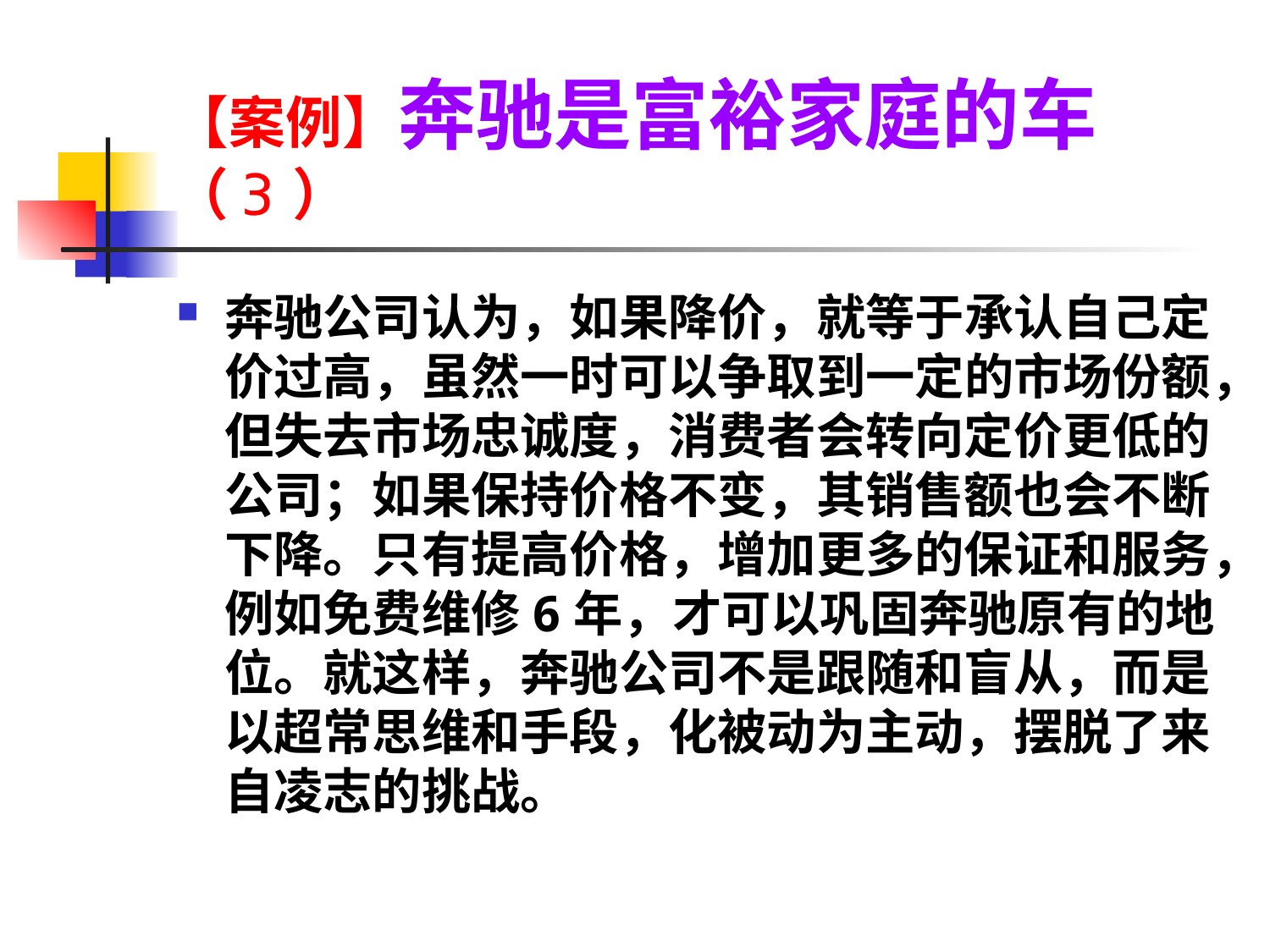

# 【案例】奔驰是富裕家庭的车（3）
奔驰公司认为，如果降价，就等于承认自己定价过高，虽然一时可以争取到一定的市场份额，但失去市场忠诚度，消费者会转向定价更低的公司；如果保持价格不变，其销售额也会不断下降。只有提高价格，增加更多的保证和服务，例如免费维修6年，才可以巩固奔驰原有的地位。就这样，奔驰公司不是跟随和盲从，而是以超常思维和手段，化被动为主动，摆脱了来自凌志的挑战。
17